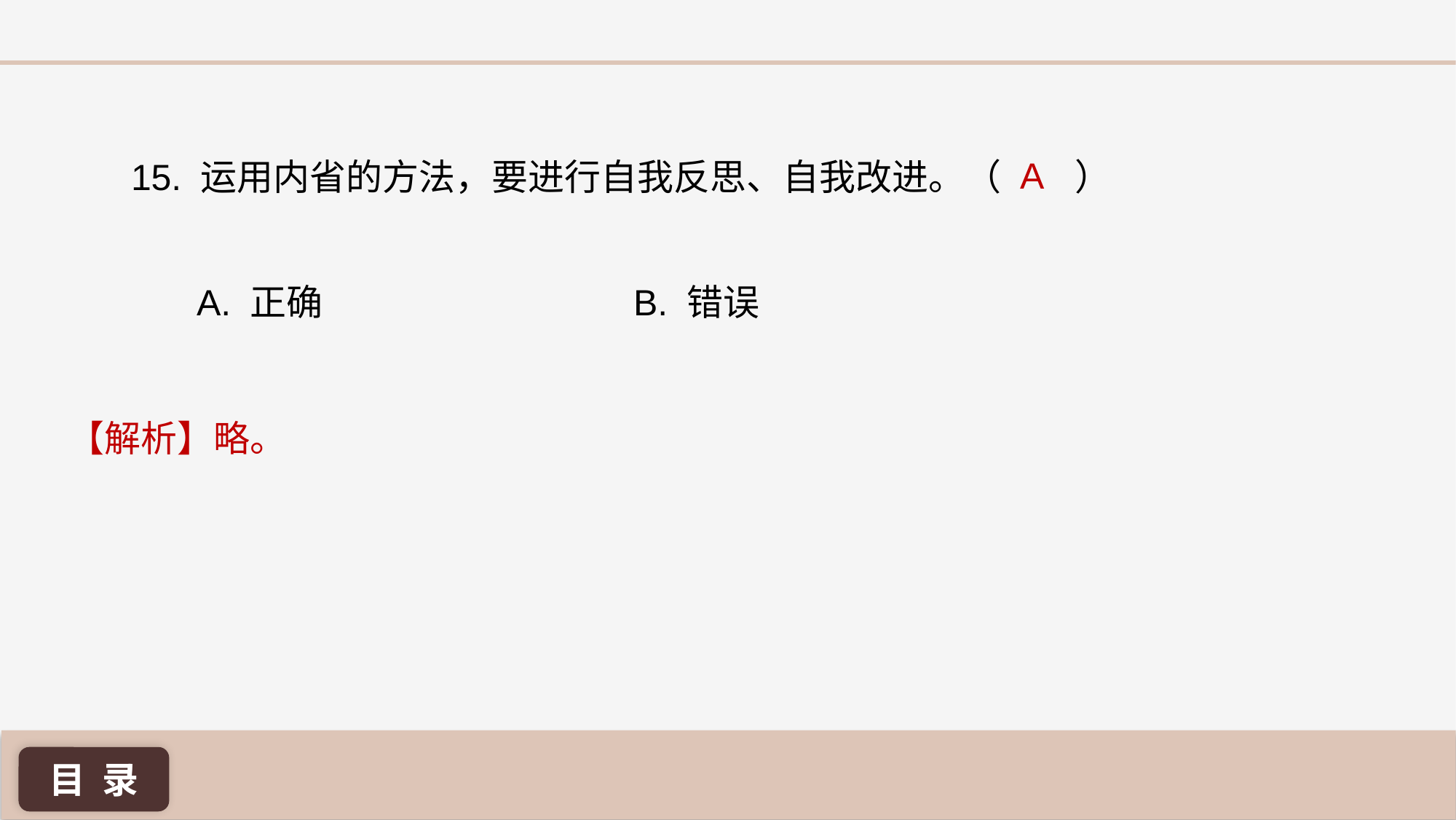

A
15. 运用内省的方法，要进行自我反思、自我改进。（         ）
A. 正确 			B. 错误
【解析】略。